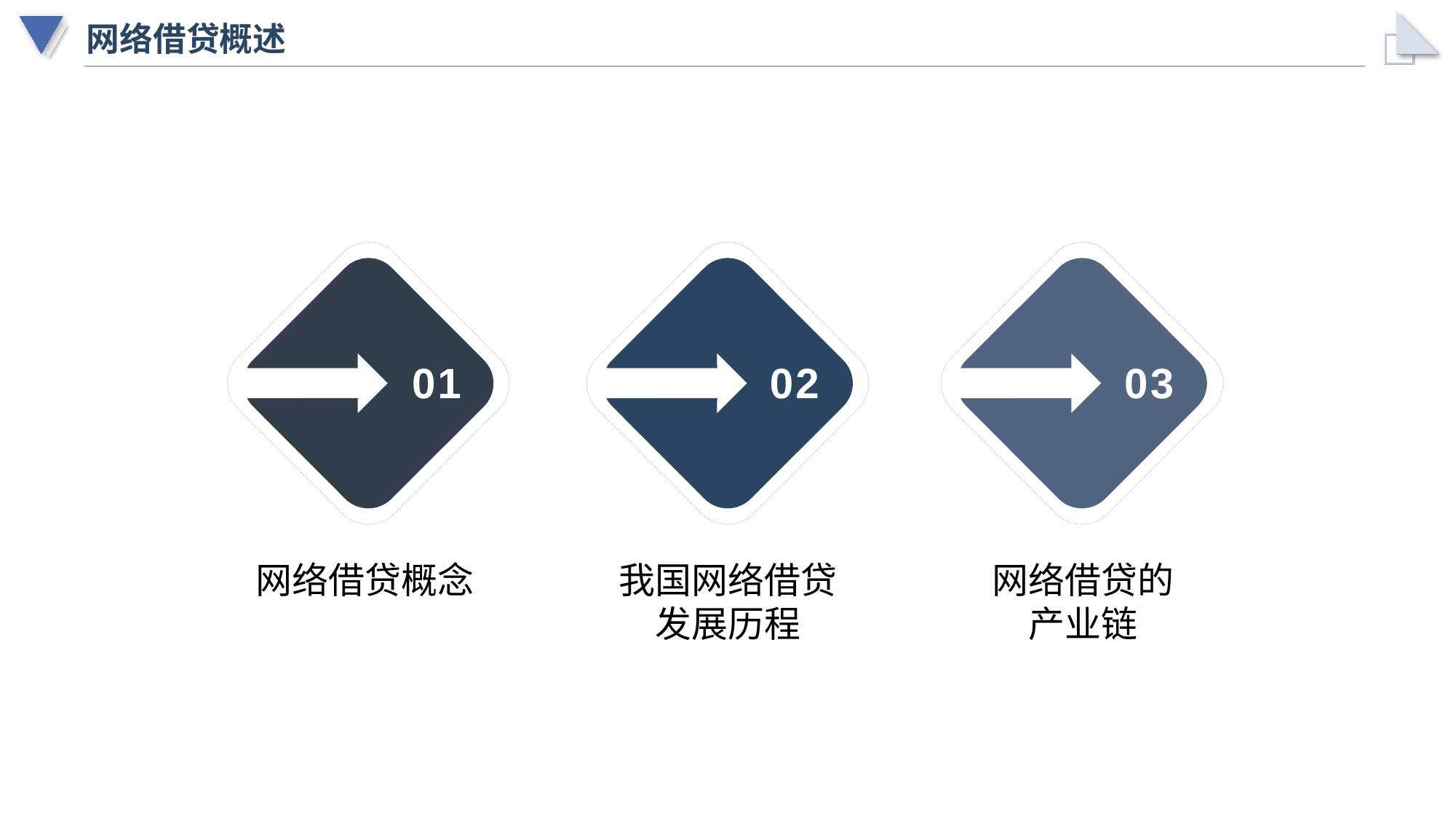

# 网络借贷概述

01
02
03
网络借贷概念
我国网络借贷发展历程
网络借贷的
产业链